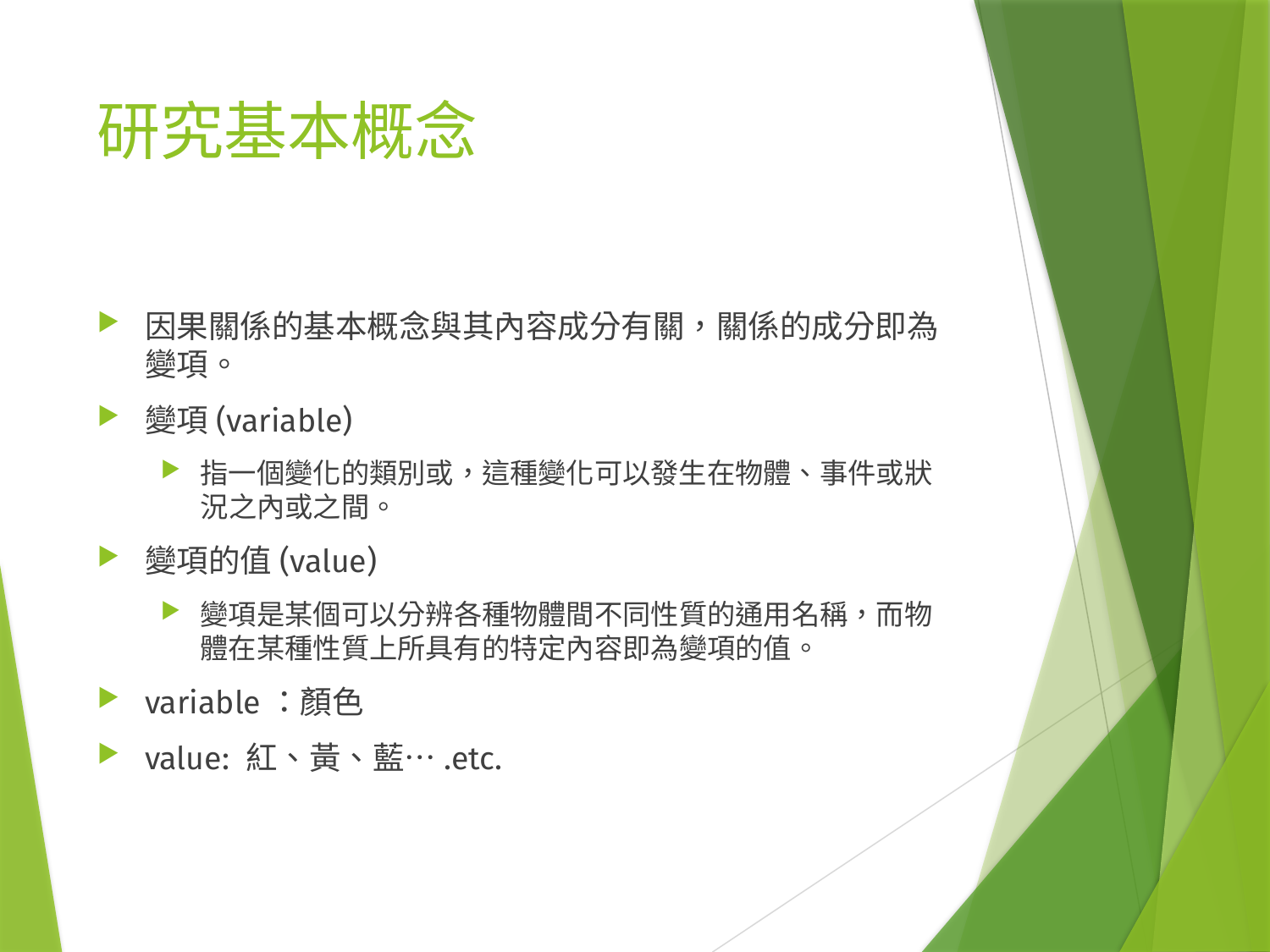

# 研究基本概念
因果關係的基本概念與其內容成分有關，關係的成分即為變項。
變項(variable)
指一個變化的類別或，這種變化可以發生在物體、事件或狀況之內或之間。
變項的值(value)
變項是某個可以分辨各種物體間不同性質的通用名稱，而物體在某種性質上所具有的特定內容即為變項的值。
variable：顏色
value: 紅、黃、藍….etc.